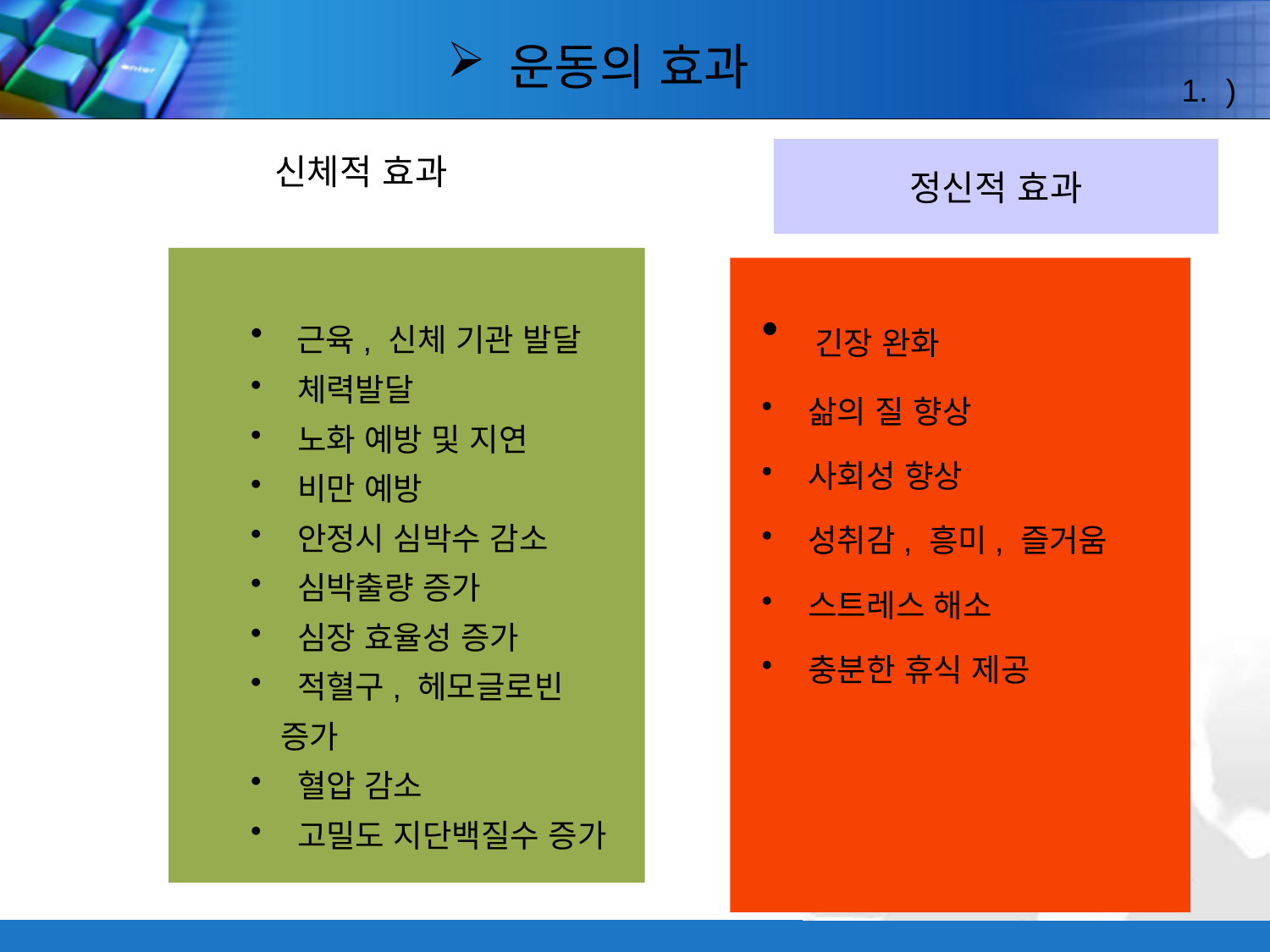

운동의 효과
1.  )
신체적 효과
정신적 효과

 긴장 완화
 삶의 질 향상
 사회성 향상
 성취감, 흥미, 즐거움
 스트레스 해소
 충분한 휴식 제공
 근육, 신체 기관 발달
 체력발달
 노화 예방 및 지연
 비만 예방
 안정시 심박수 감소
 심박출량 증가
 심장 효율성 증가
 적혈구, 헤모글로빈 증가
 혈압 감소
 고밀도 지단백질수 증가